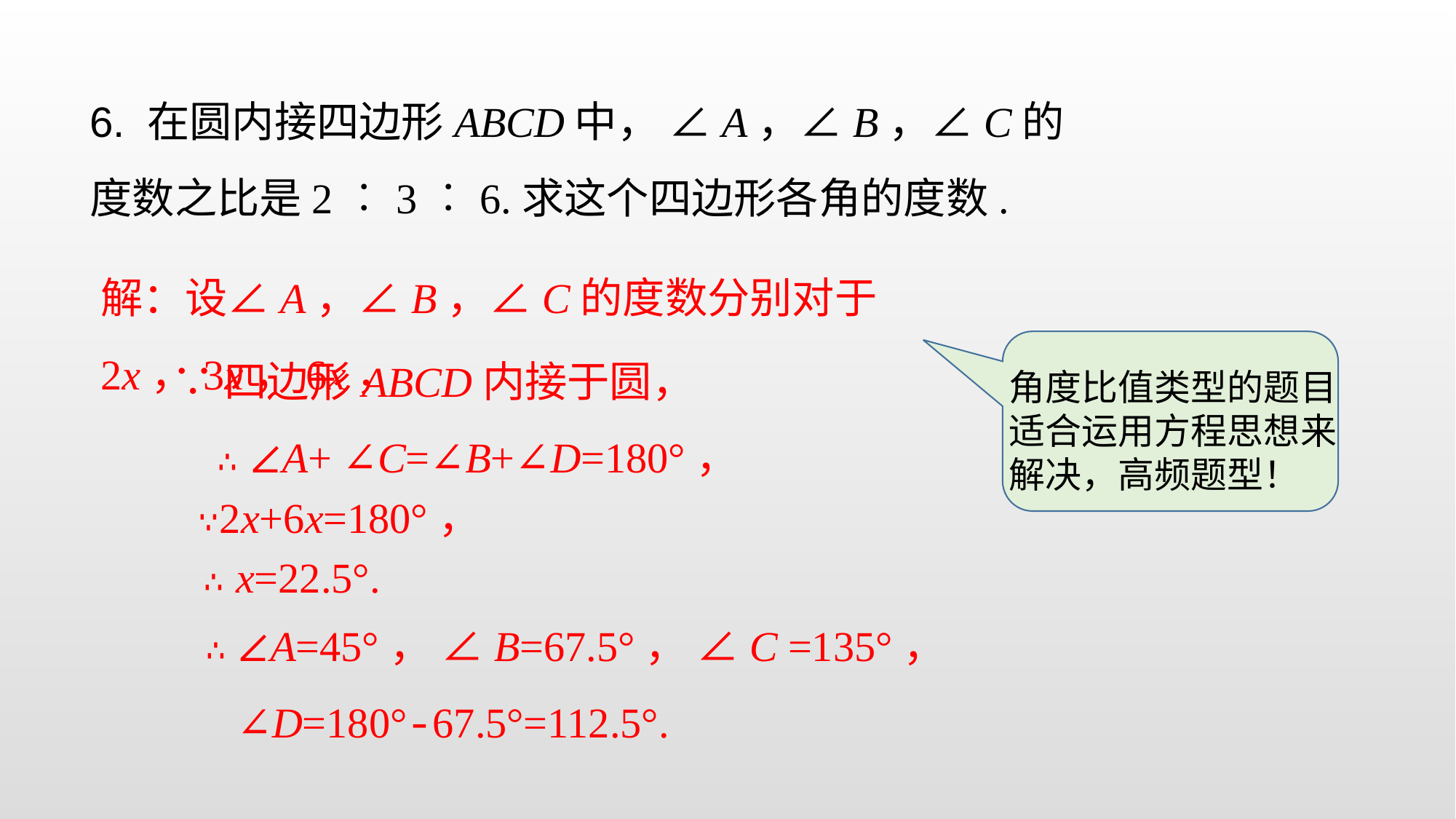

6. 在圆内接四边形ABCD中， ∠A，∠B，∠C的度数之比是2︰3︰6.求这个四边形各角的度数.
解：设∠A，∠B，∠C的度数分别对于2x，3x，6x，
∵四边形ABCD内接于圆，

角度比值类型的题目适合运用方程思想来解决，高频题型！
∴ ∠A+ ∠C=∠B+∠D=180°，
∵2x+6x=180°，
∴ x=22.5°.
∴ ∠A=45°， ∠B=67.5°， ∠C =135°，
   ∠D=180°-67.5°=112.5°.